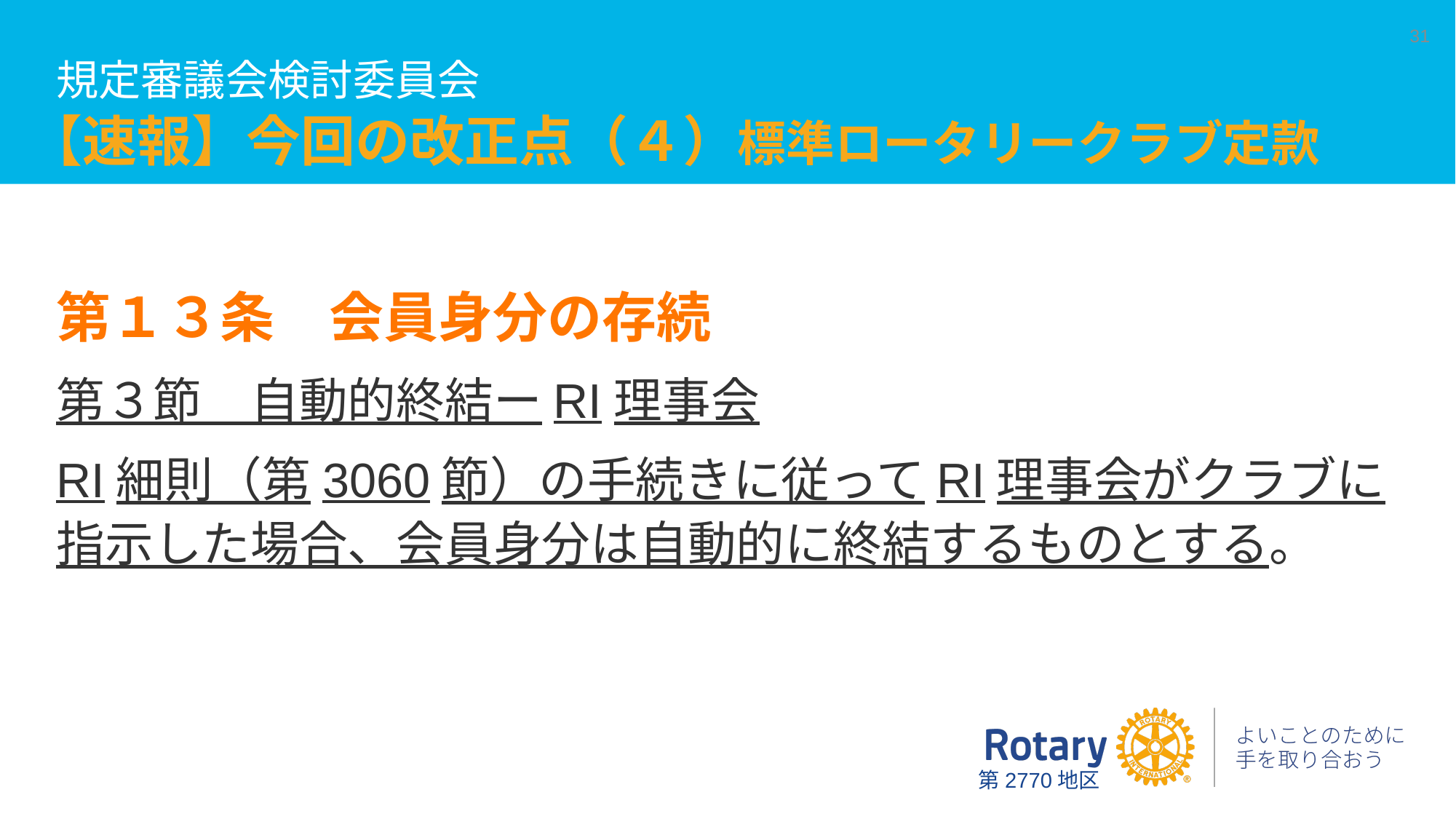

# 【速報】今回の改正点（４）標準ロータリークラブ定款
31
規定審議会検討委員会

第１３条　会員身分の存続
第３節　自動的終結ーRI理事会
RI細則（第3060節）の手続きに従ってRI理事会がクラブに指示した場合、会員身分は自動的に終結するものとする。